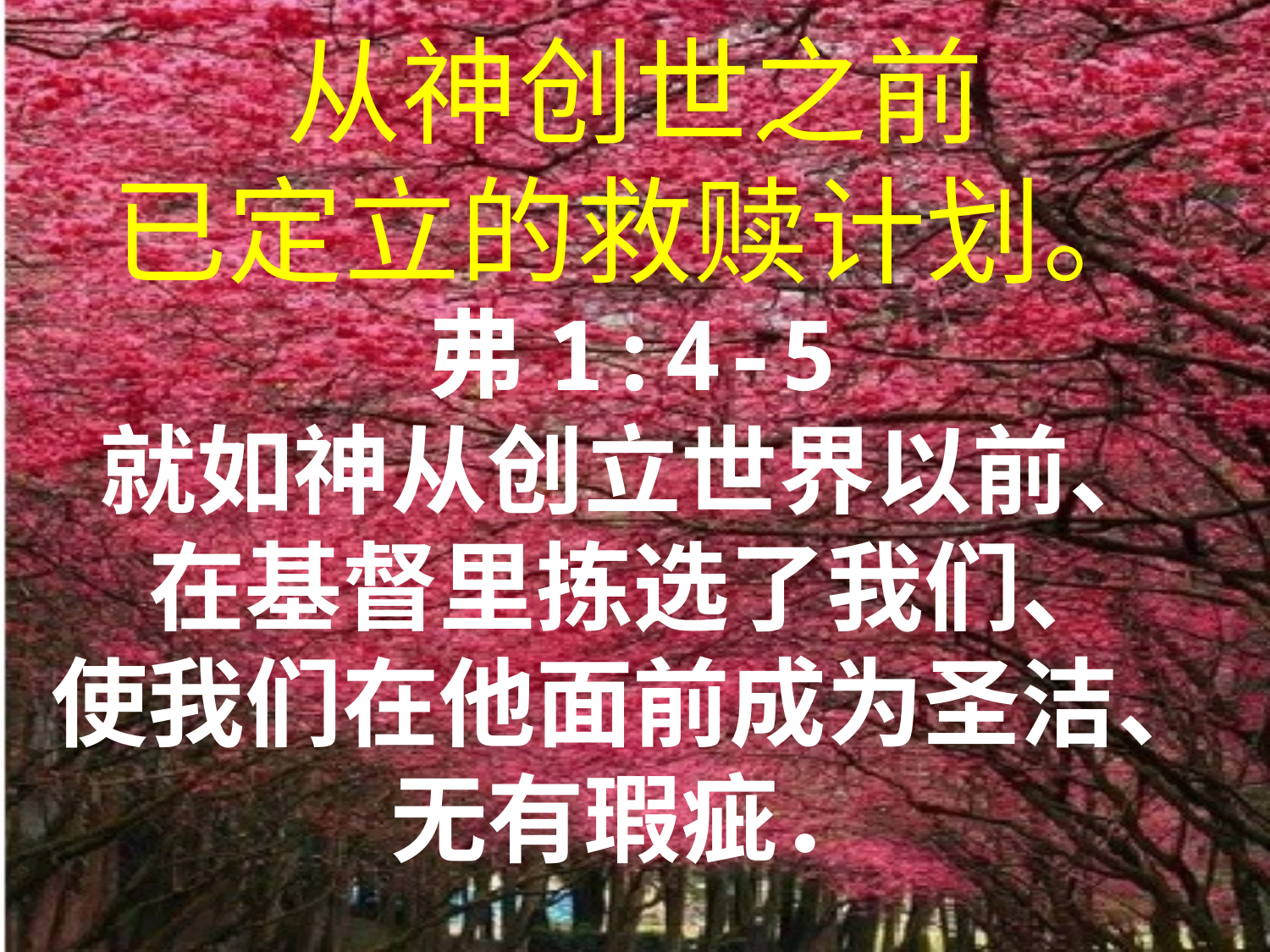

# 从神创世之前 已定立的救赎计划。
弗1:4-5
就如神从创立世界以前、
在基督里拣选了我们、
使我们在他面前成为圣洁、无有瑕疵．